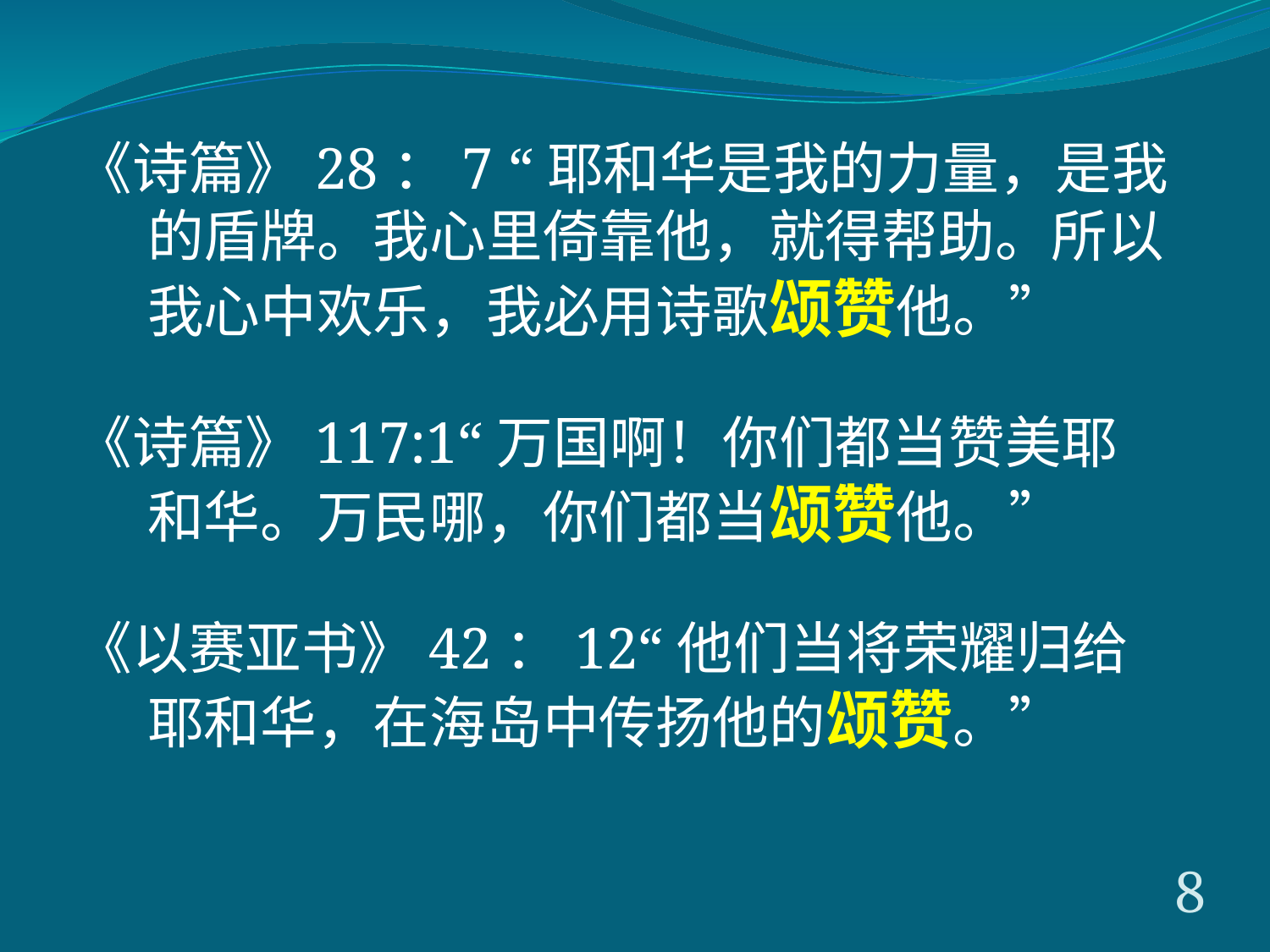

《诗篇》28：7 “耶和华是我的力量，是我的盾牌。我心里倚靠他，就得帮助。所以我心中欢乐，我必用诗歌颂赞他。”

《诗篇》117:1“万国啊！你们都当赞美耶和华。万民哪，你们都当颂赞他。”

《以赛亚书》42：12“他们当将荣耀归给耶和华，在海岛中传扬他的颂赞。”

8